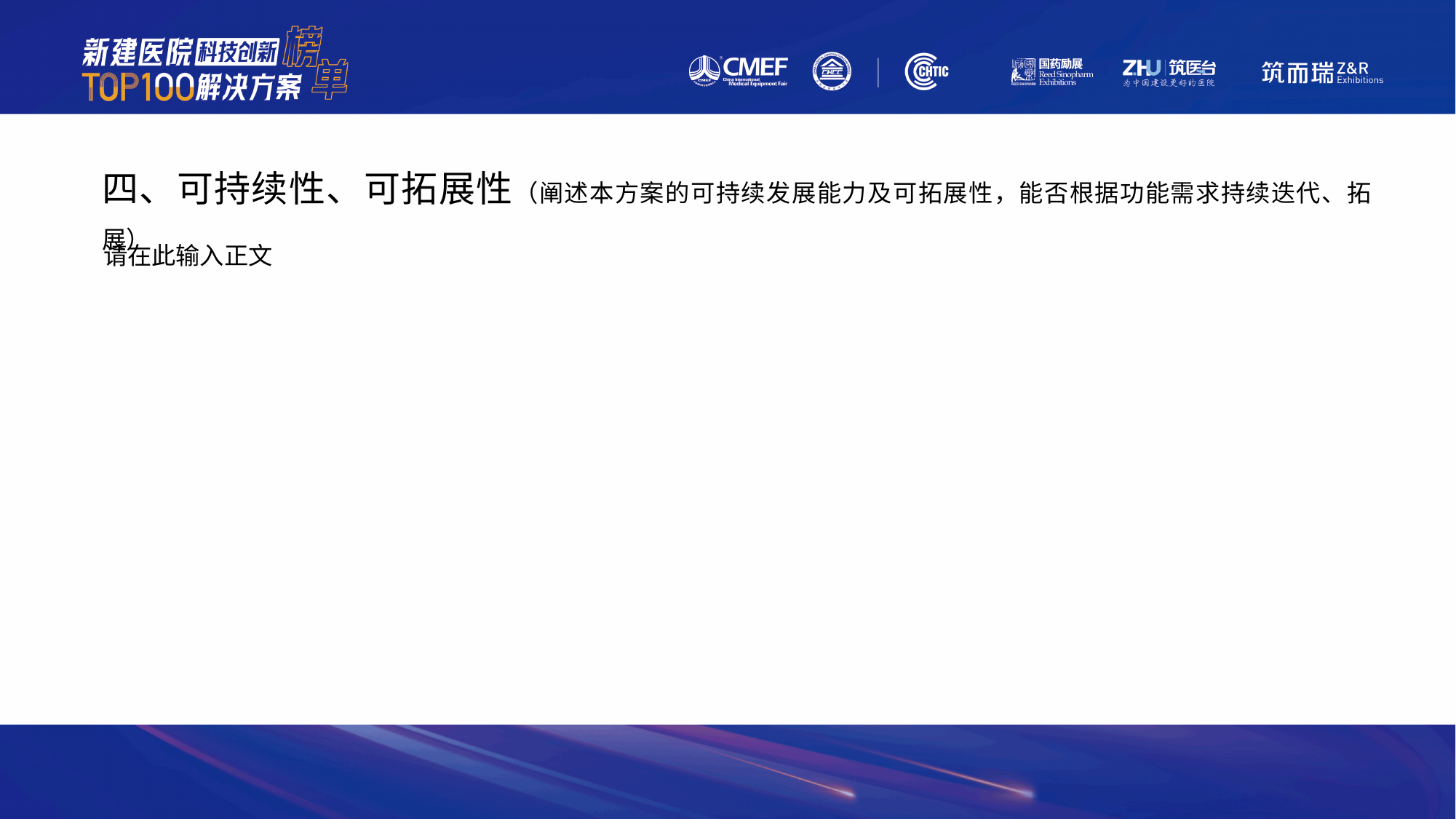

四、可持续性、可拓展性（阐述本方案的可持续发展能力及可拓展性，能否根据功能需求持续迭代、拓展）
请在此输入正文